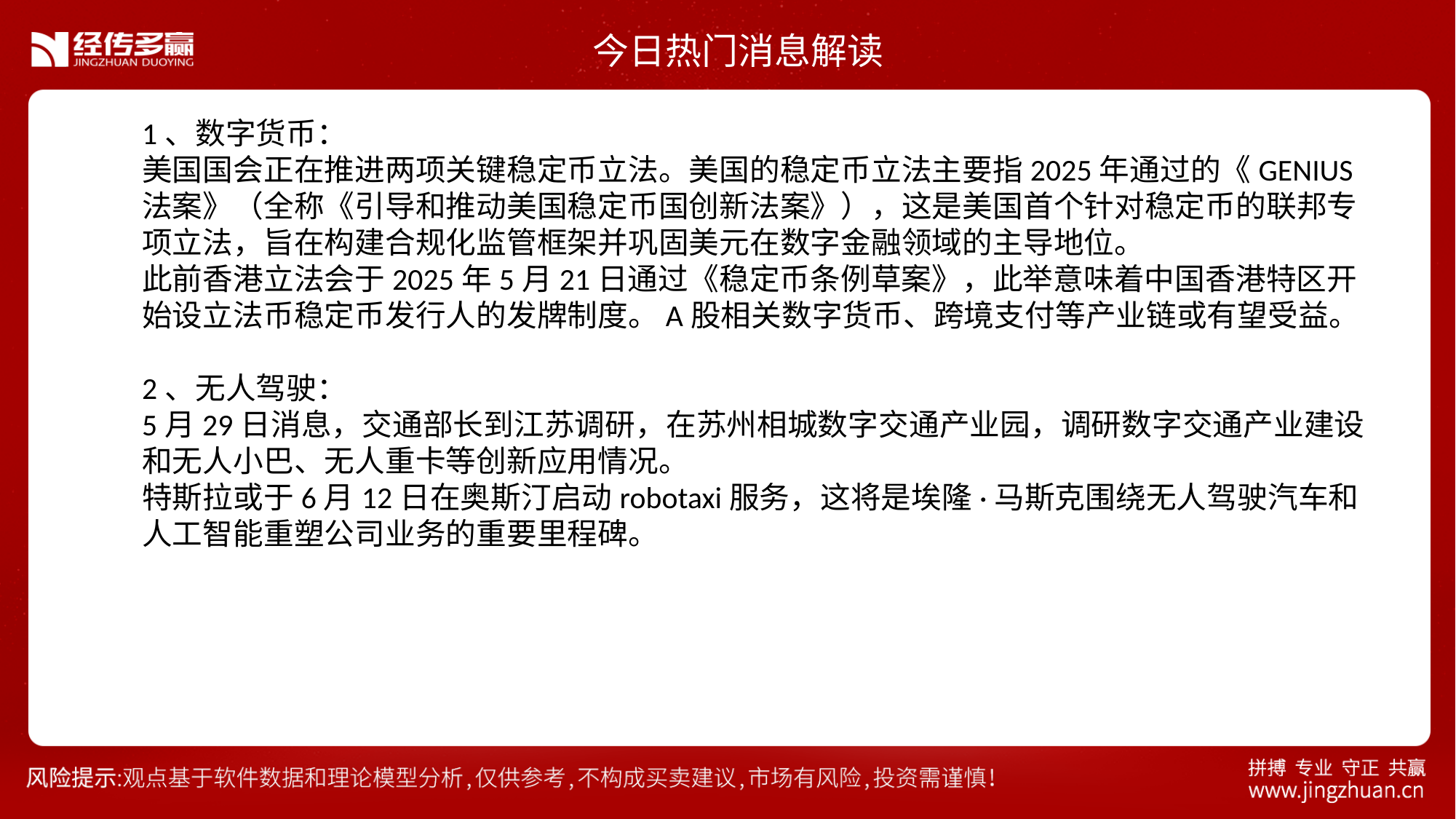

今日热门消息解读
1、数字货币：
美国国会正在推进两项关键稳定币立法。美国的稳定币立法主要指2025年通过的《GENIUS法案》（全称《引导和推动美国稳定币国创新法案》），这是美国首个针对稳定币的联邦专项立法，旨在构建合规化监管框架并巩固美元在数字金融领域的主导地位。
此前香港立法会于2025年5月21日通过《稳定币条例草案》，此举意味着中国香港特区开始设立法币稳定币发行人的发牌制度。A股相关数字货币、跨境支付等产业链或有望受益。

2、无人驾驶：
5月29日消息，交通部长到江苏调研，在苏州相城数字交通产业园，调研数字交通产业建设和无人小巴、无人重卡等创新应用情况。
特斯拉或于6月12日在奥斯汀启动robotaxi服务，这将是埃隆·马斯克围绕无人驾驶汽车和人工智能重塑公司业务的重要里程碑。